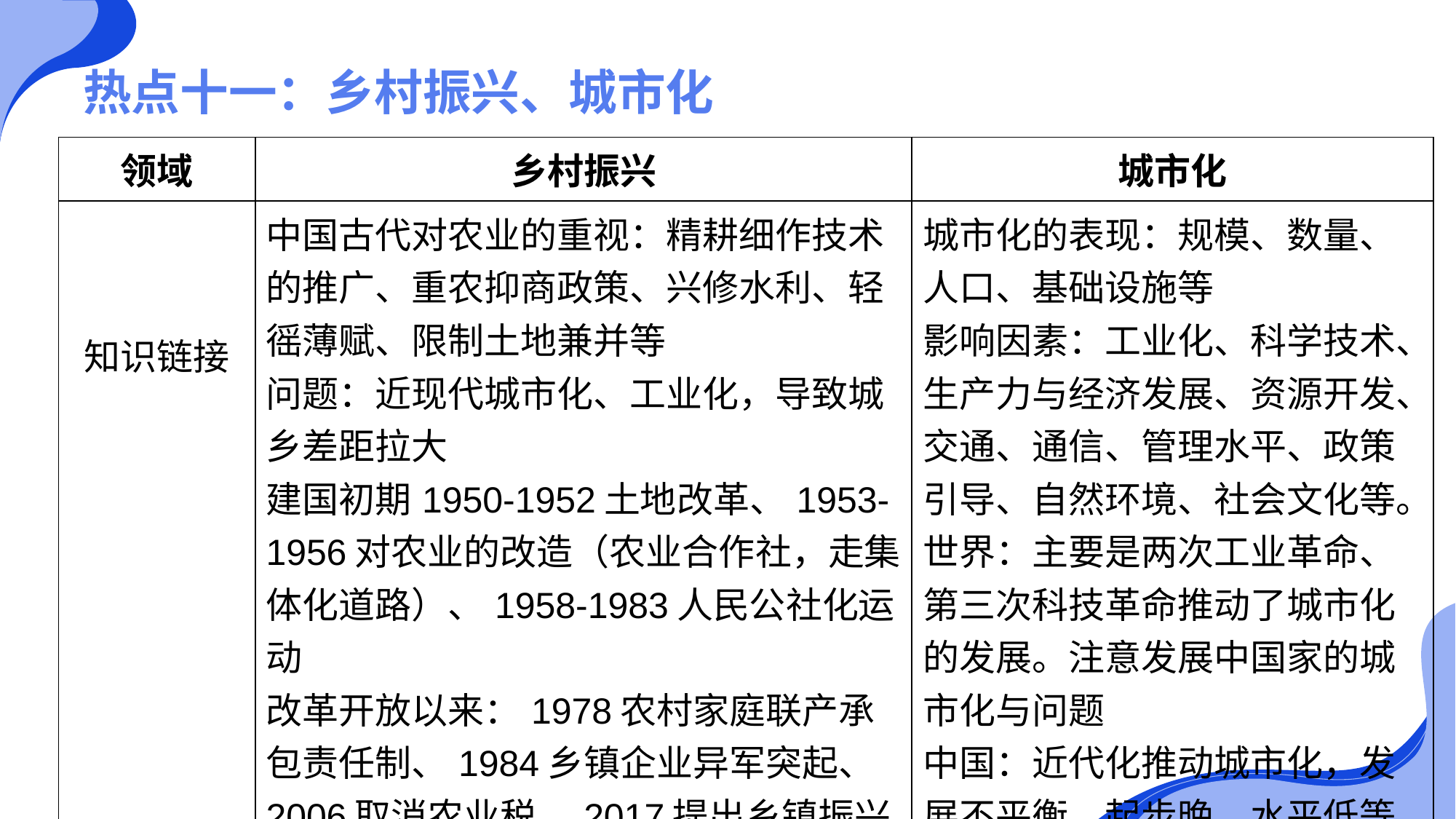

# 热点十一：乡村振兴、城市化
| 领域 | 乡村振兴 | 城市化 |
| --- | --- | --- |
| 知识链接 | 中国古代对农业的重视：精耕细作技术的推广、重农抑商政策、兴修水利、轻徭薄赋、限制土地兼并等 问题：近现代城市化、工业化，导致城乡差距拉大 建国初期1950-1952土地改革、1953-1956对农业的改造（农业合作社，走集体化道路）、1958-1983人民公社化运动 改革开放以来：1978农村家庭联产承包责任制、1984乡镇企业异军突起、2006取消农业税、2017提出乡镇振兴、2018三权分置、2020打赢脱贫攻坚战 | 城市化的表现：规模、数量、人口、基础设施等 影响因素：工业化、科学技术、生产力与经济发展、资源开发、交通、通信、管理水平、政策引导、自然环境、社会文化等。 世界：主要是两次工业革命、第三次科技革命推动了城市化的发展。注意发展中国家的城市化与问题 中国：近代化推动城市化，发展不平衡，起步晚，水平低等，现代城市化的阶段化特征 |